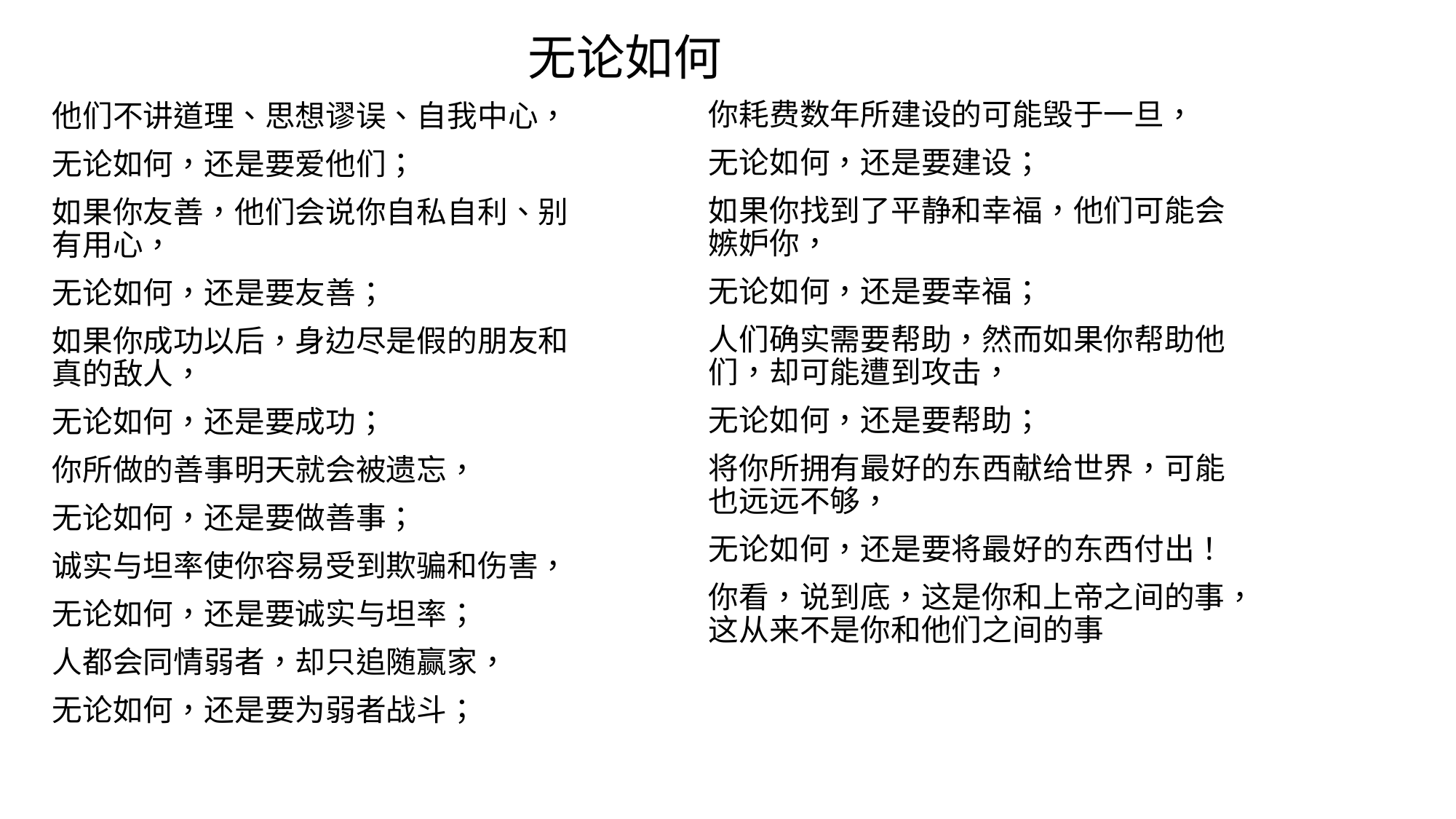

无论如何
你耗费数年所建设的可能毁于一旦，
无论如何，还是要建设；
如果你找到了平静和幸福，他们可能会嫉妒你，
无论如何，还是要幸福；
人们确实需要帮助，然而如果你帮助他们，却可能遭到攻击，
无论如何，还是要帮助；
将你所拥有最好的东西献给世界，可能也远远不够，
无论如何，还是要将最好的东西付出！
你看，说到底，这是你和上帝之间的事，这从来不是你和他们之间的事

他们不讲道理、思想谬误、自我中心，
无论如何，还是要爱他们；
如果你友善，他们会说你自私自利、别有用心，
无论如何，还是要友善；
如果你成功以后，身边尽是假的朋友和真的敌人，
无论如何，还是要成功；
你所做的善事明天就会被遗忘，
无论如何，还是要做善事；
诚实与坦率使你容易受到欺骗和伤害，
无论如何，还是要诚实与坦率；
人都会同情弱者，却只追随赢家，
无论如何，还是要为弱者战斗；